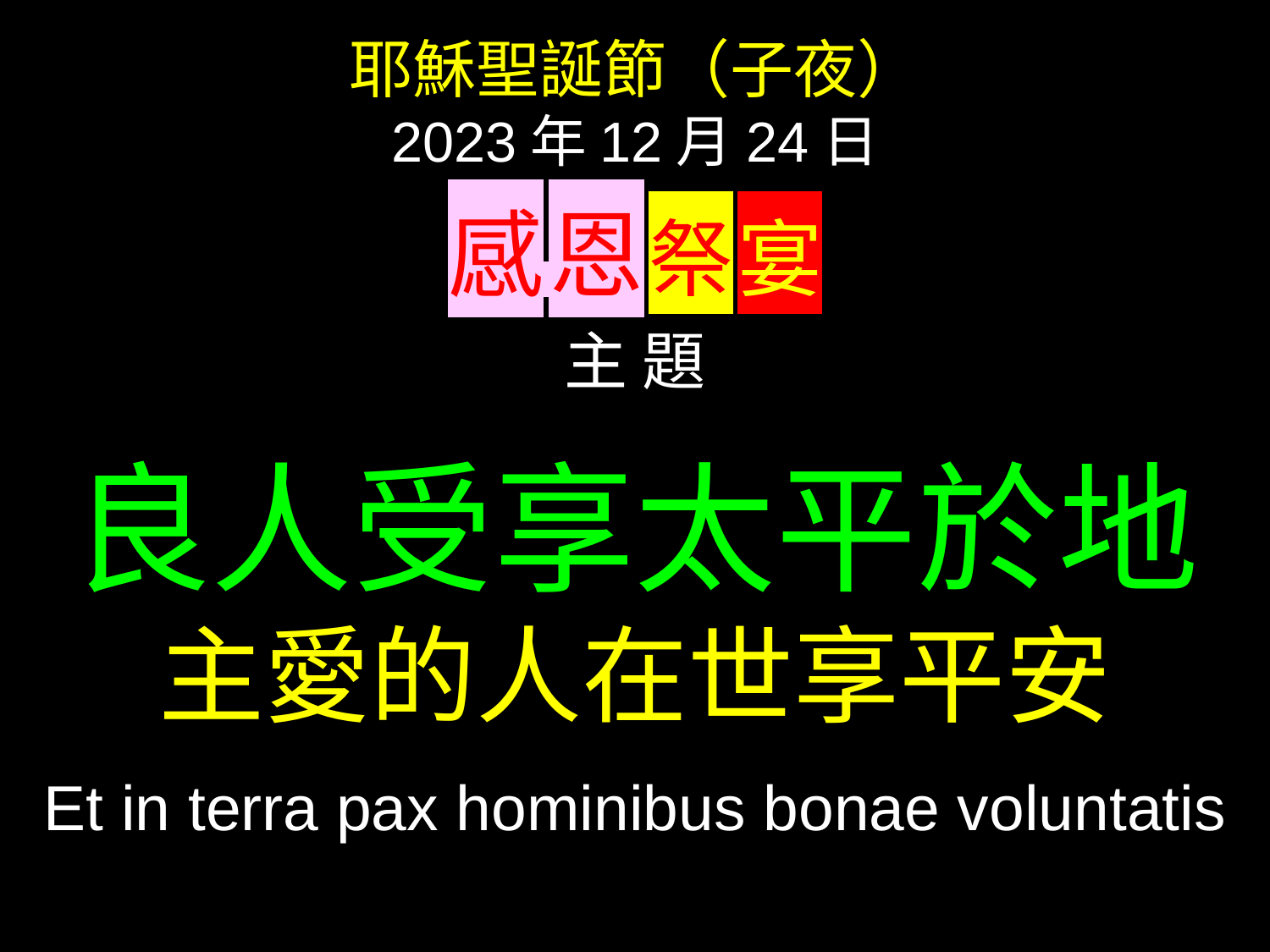

耶穌聖誕節（子夜）
2023年12月24日
感 恩 祭 宴

主 題

良人受享太平於地
主愛的人在世享平安
Et in terra pax hominibus bonae voluntatis